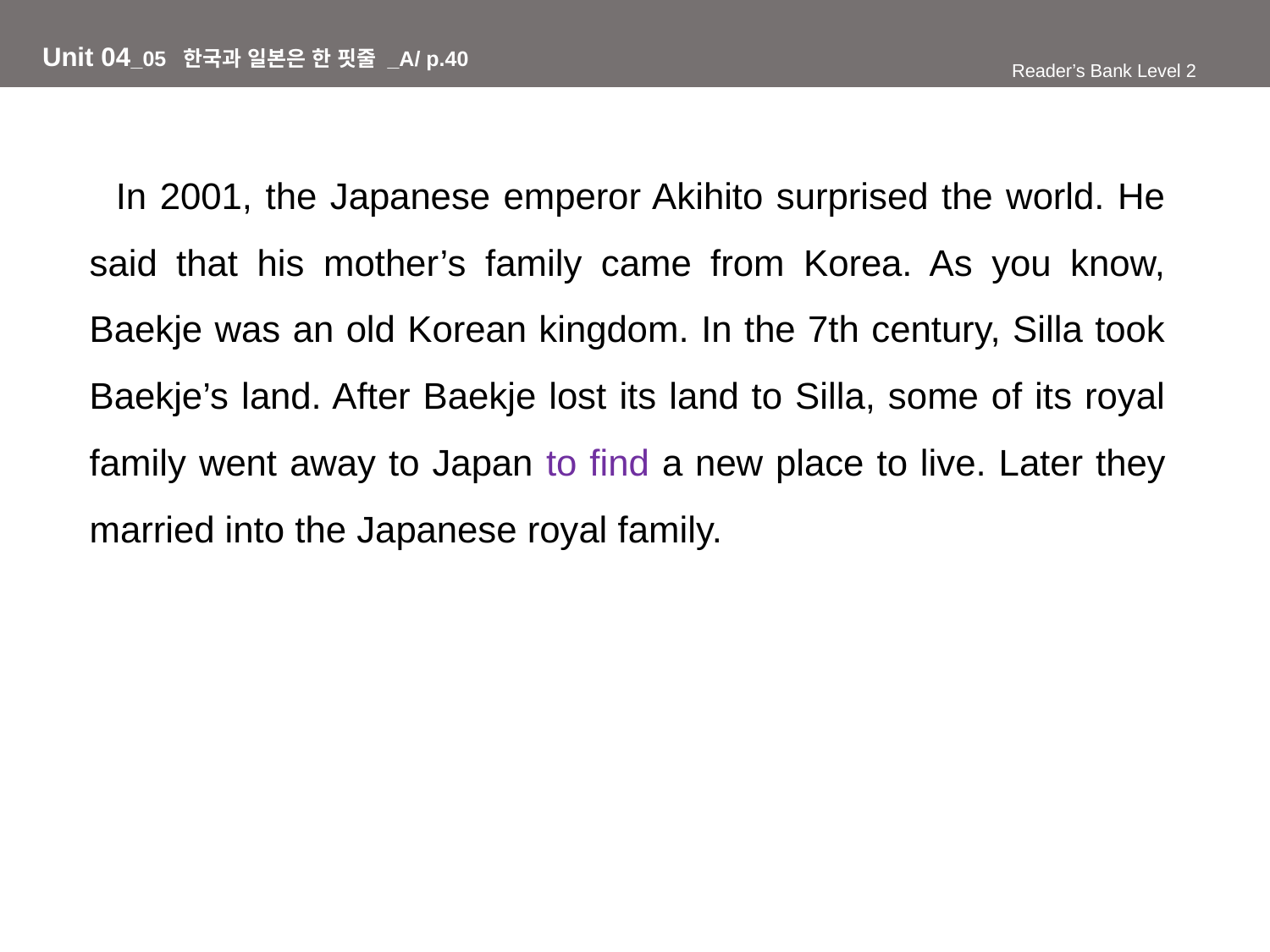

# Unit 04_05  한국과 일본은 한 핏줄 _A/ p.40
Reader’s Bank Level 2

  In 2001, the Japanese emperor Akihito surprised the world. He said that his mother’s family came from Korea. As you know, Baekje was an old Korean kingdom. In the 7th century, Silla took Baekje’s land. After Baekje lost its land to Silla, some of its royal family went away to Japan to find a new place to live. Later they married into the Japanese royal family.